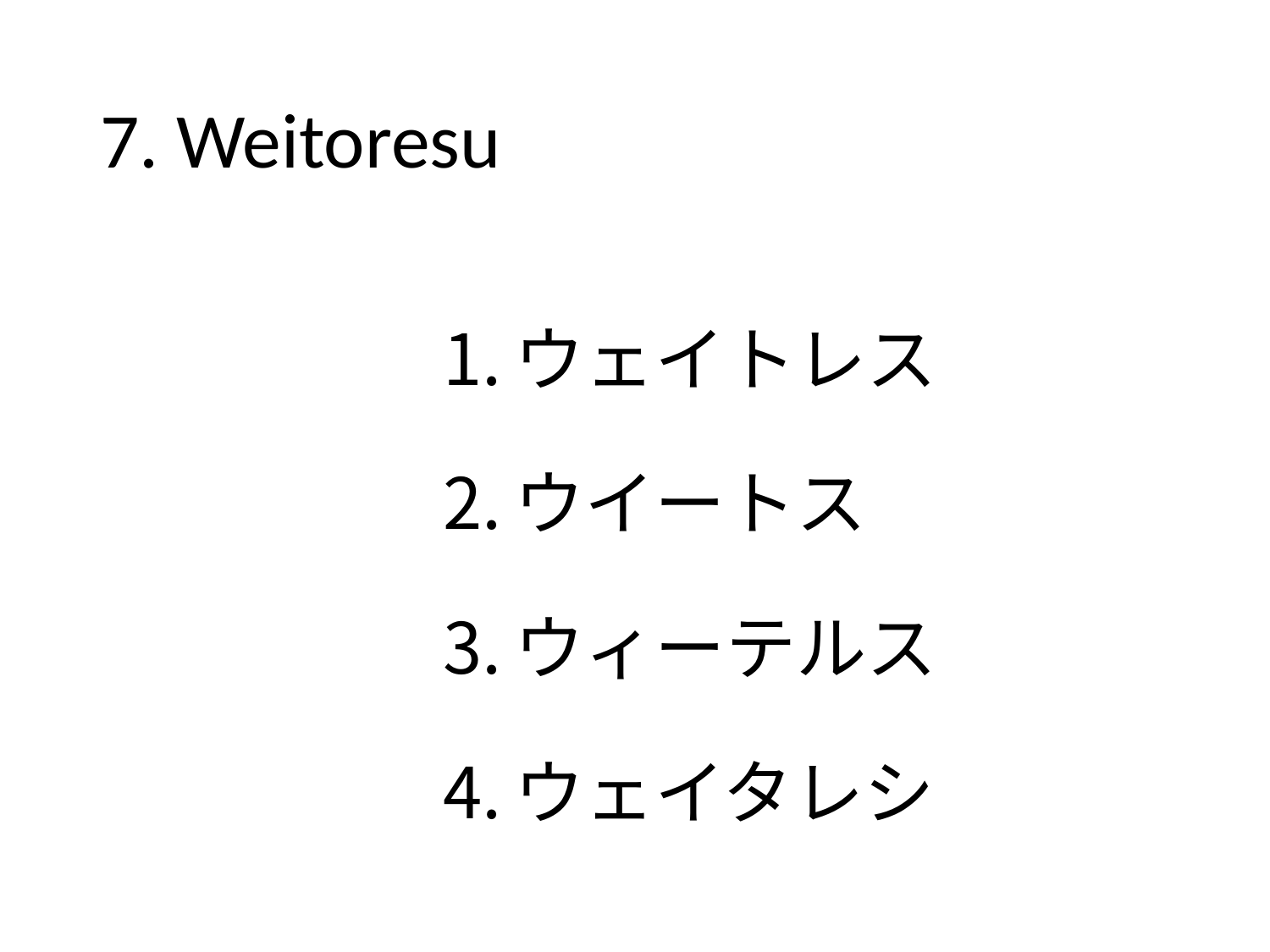

# 7. Weitoresu
ウェイトレス
ウイートス
ウィーテルス
ウェイタレシ